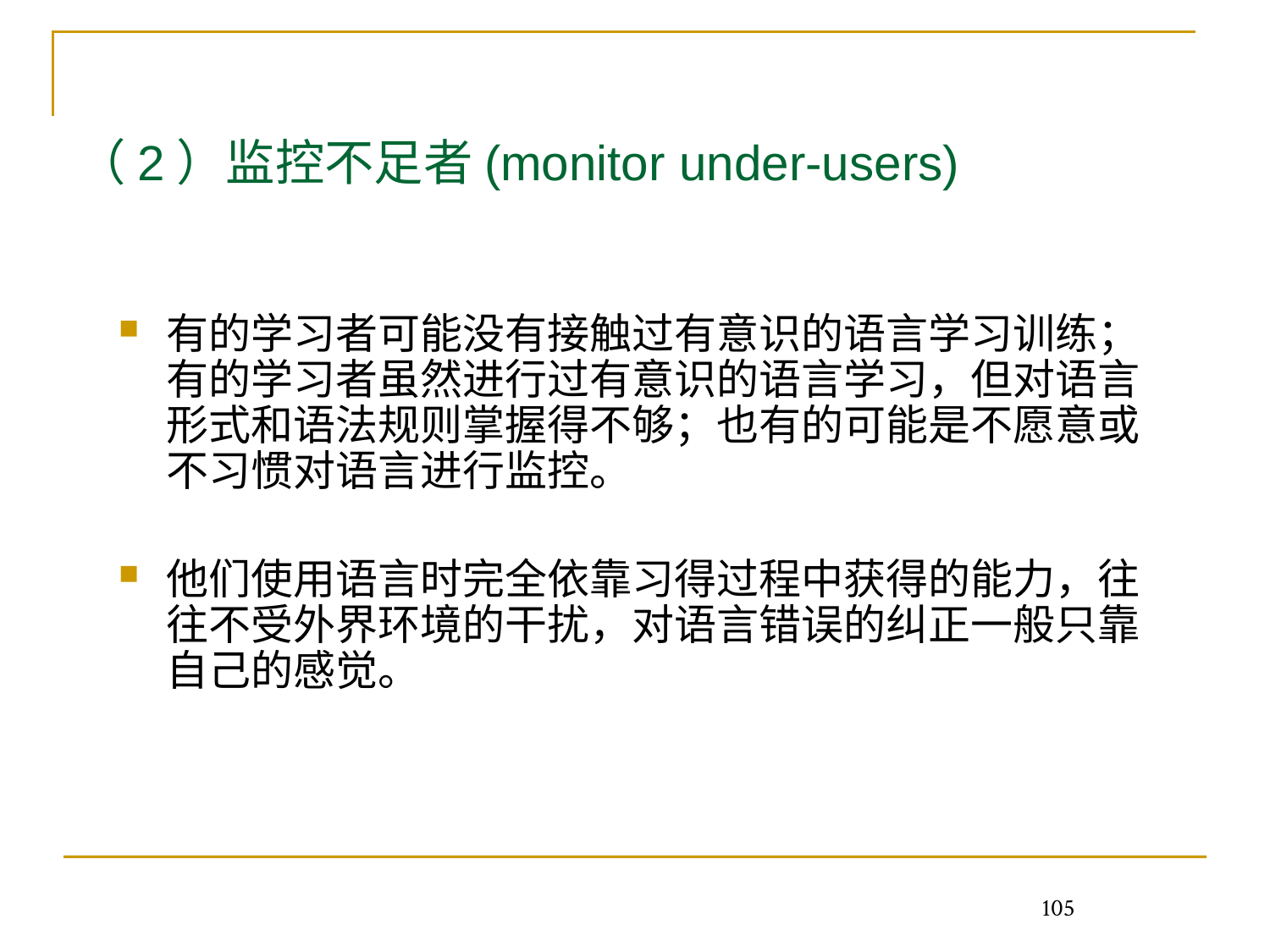

# （2）监控不足者(monitor under-users)
有的学习者可能没有接触过有意识的语言学习训练；有的学习者虽然进行过有意识的语言学习，但对语言形式和语法规则掌握得不够；也有的可能是不愿意或不习惯对语言进行监控。

他们使用语言时完全依靠习得过程中获得的能力，往往不受外界环境的干扰，对语言错误的纠正一般只靠自己的感觉。
105